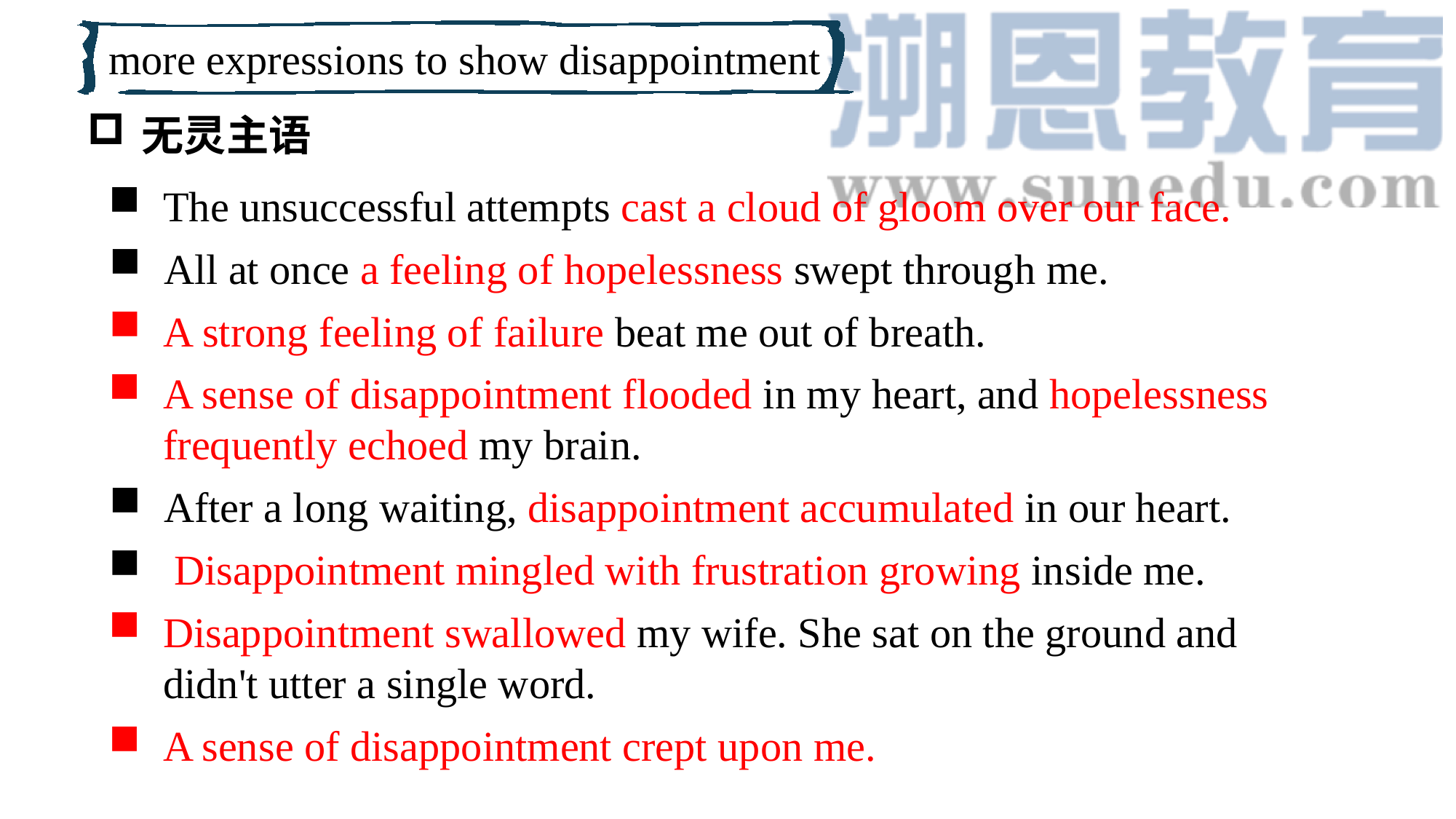

more expressions to show disappointment
无灵主语
The unsuccessful attempts cast a cloud of gloom over our face.
All at once a feeling of hopelessness swept through me.
A strong feeling of failure beat me out of breath.
A sense of disappointment flooded in my heart, and hopelessness frequently echoed my brain.
After a long waiting, disappointment accumulated in our heart.
 Disappointment mingled with frustration growing inside me.
Disappointment swallowed my wife. She sat on the ground and didn't utter a single word.
A sense of disappointment crept upon me.